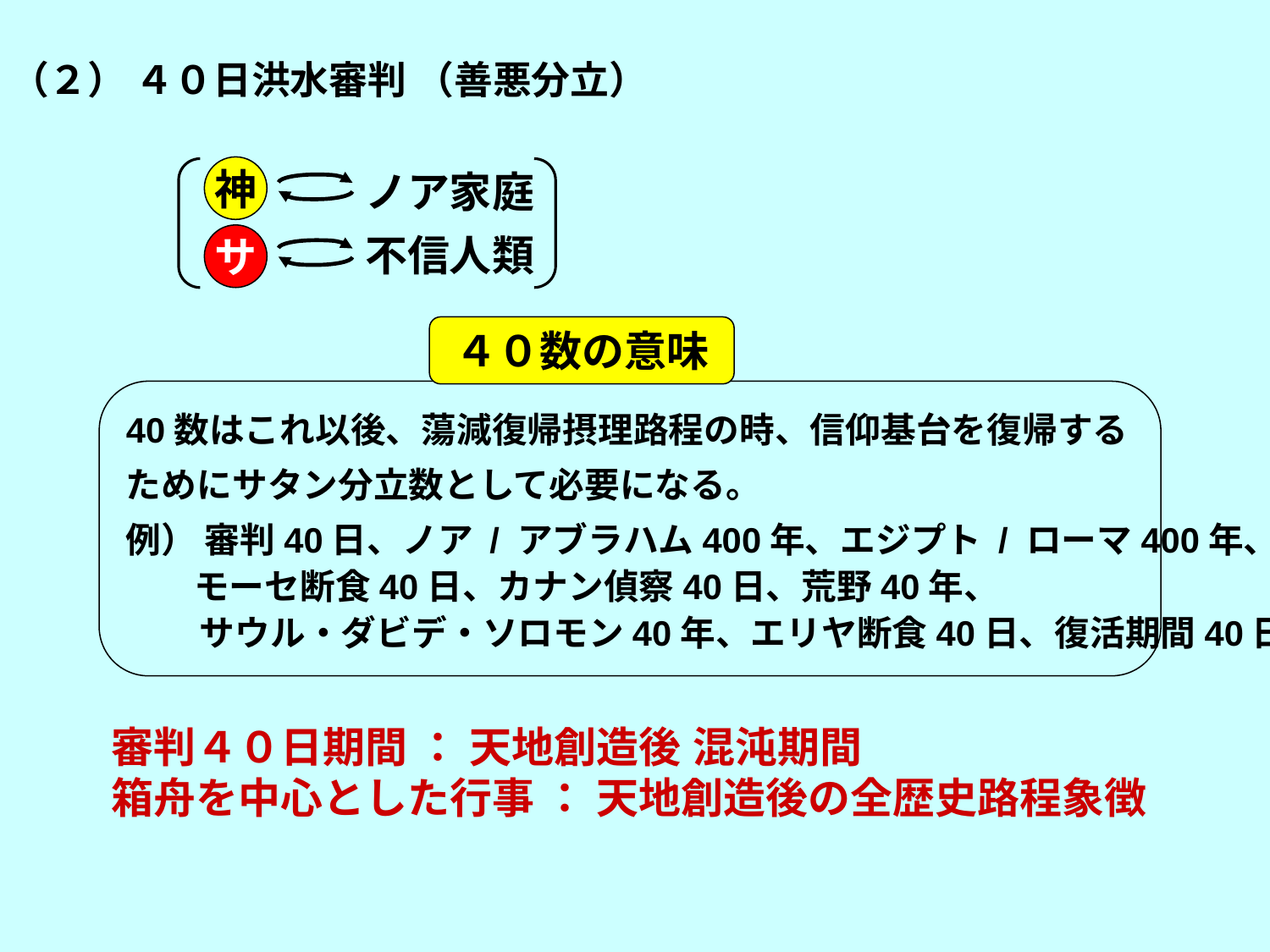

（２） ４０日洪水審判 （善悪分立）
ノア家庭
不信人類

神

サ
４０数の意味
40数はこれ以後、蕩減復帰摂理路程の時、信仰基台を復帰する
ためにサタン分立数として必要になる。
例） 審判40日、ノア / アブラハム400年、エジプト / ローマ400年、
  　 モーセ断食40日、カナン偵察40日、荒野40年、
   　サウル・ダビデ・ソロモン40年、エリヤ断食40日、復活期間40日
審判４０日期間 ： 天地創造後 混沌期間
箱舟を中心とした行事 ： 天地創造後の全歴史路程象徴